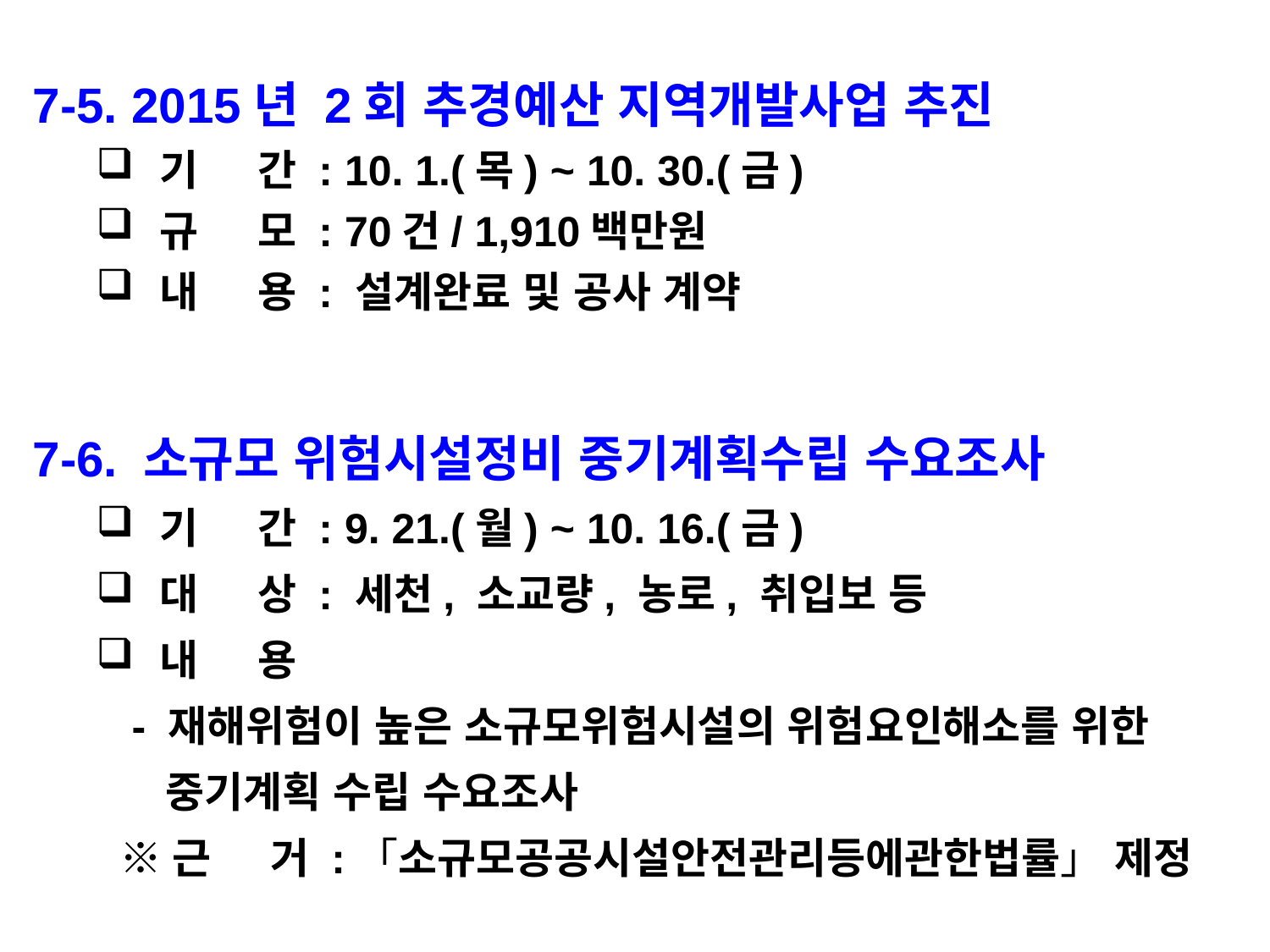

7-5. 2015년 2회 추경예산 지역개발사업 추진
기     간 : 10. 1.(목) ~ 10. 30.(금)
규     모 : 70건/ 1,910백만원
내     용 : 설계완료 및 공사 계약

7-6. 소규모 위험시설정비 중기계획수립 수요조사
기     간 : 9. 21.(월) ~ 10. 16.(금)
대     상 : 세천, 소교량, 농로, 취입보 등
내     용
   - 재해위험이 높은 소규모위험시설의 위험요인해소를 위한
     중기계획 수립 수요조사
  ※근     거 :「소규모공공시설안전관리등에관한법률」 제정